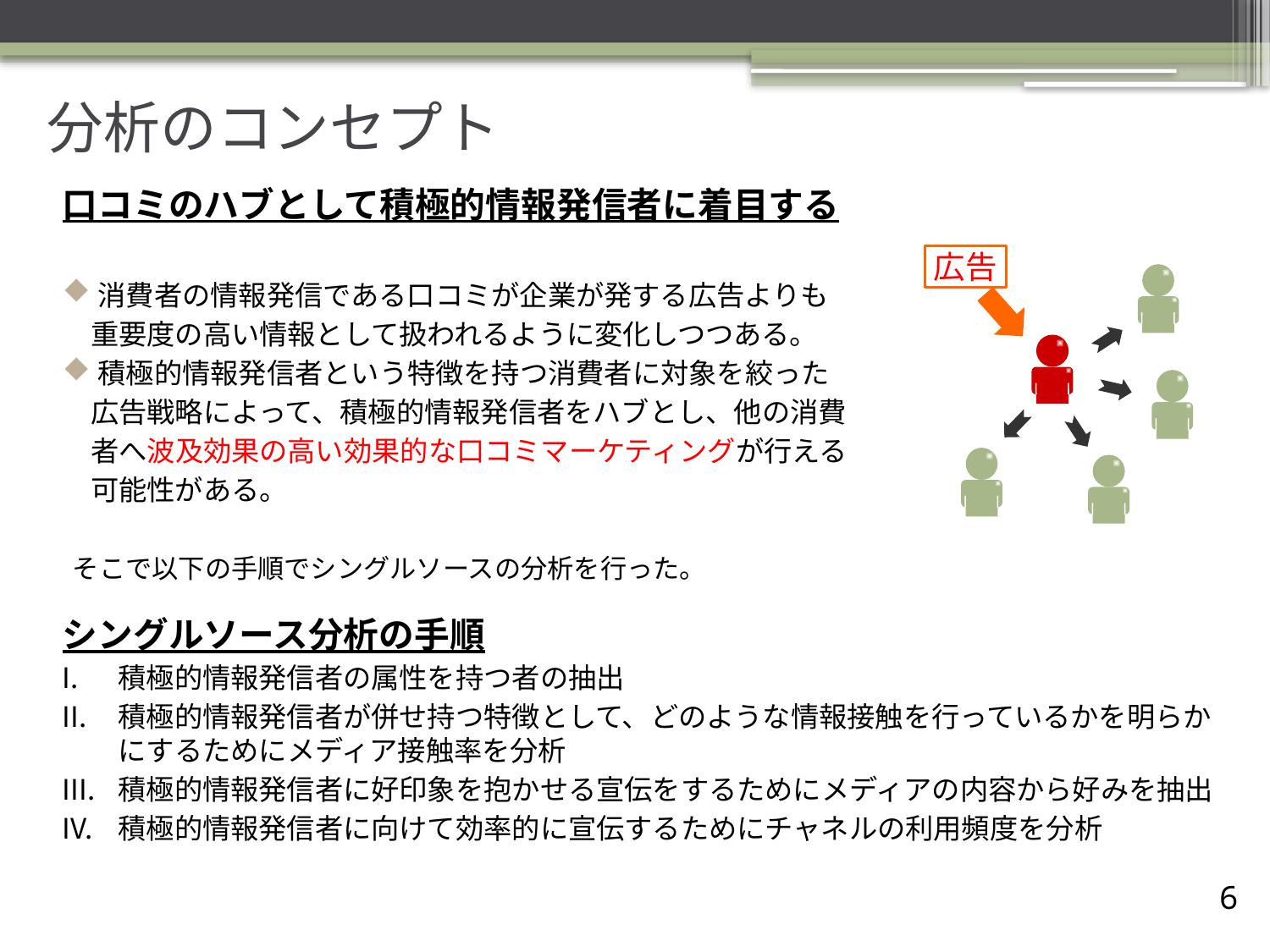

# 分析のコンセプト
口コミのハブとして積極的情報発信者に着目する

消費者の情報発信である口コミが企業が発する広告よりも
　重要度の高い情報として扱われるように変化しつつある。
積極的情報発信者という特徴を持つ消費者に対象を絞った
　広告戦略によって、積極的情報発信者をハブとし、他の消費
　者へ波及効果の高い効果的な口コミマーケティングが行える
　可能性がある。
広告

そこで以下の手順でシングルソースの分析を行った。
シングルソース分析の手順
積極的情報発信者の属性を持つ者の抽出
積極的情報発信者が併せ持つ特徴として、どのような情報接触を行っているかを明らかにするためにメディア接触率を分析
積極的情報発信者に好印象を抱かせる宣伝をするためにメディアの内容から好みを抽出
積極的情報発信者に向けて効率的に宣伝するためにチャネルの利用頻度を分析
6